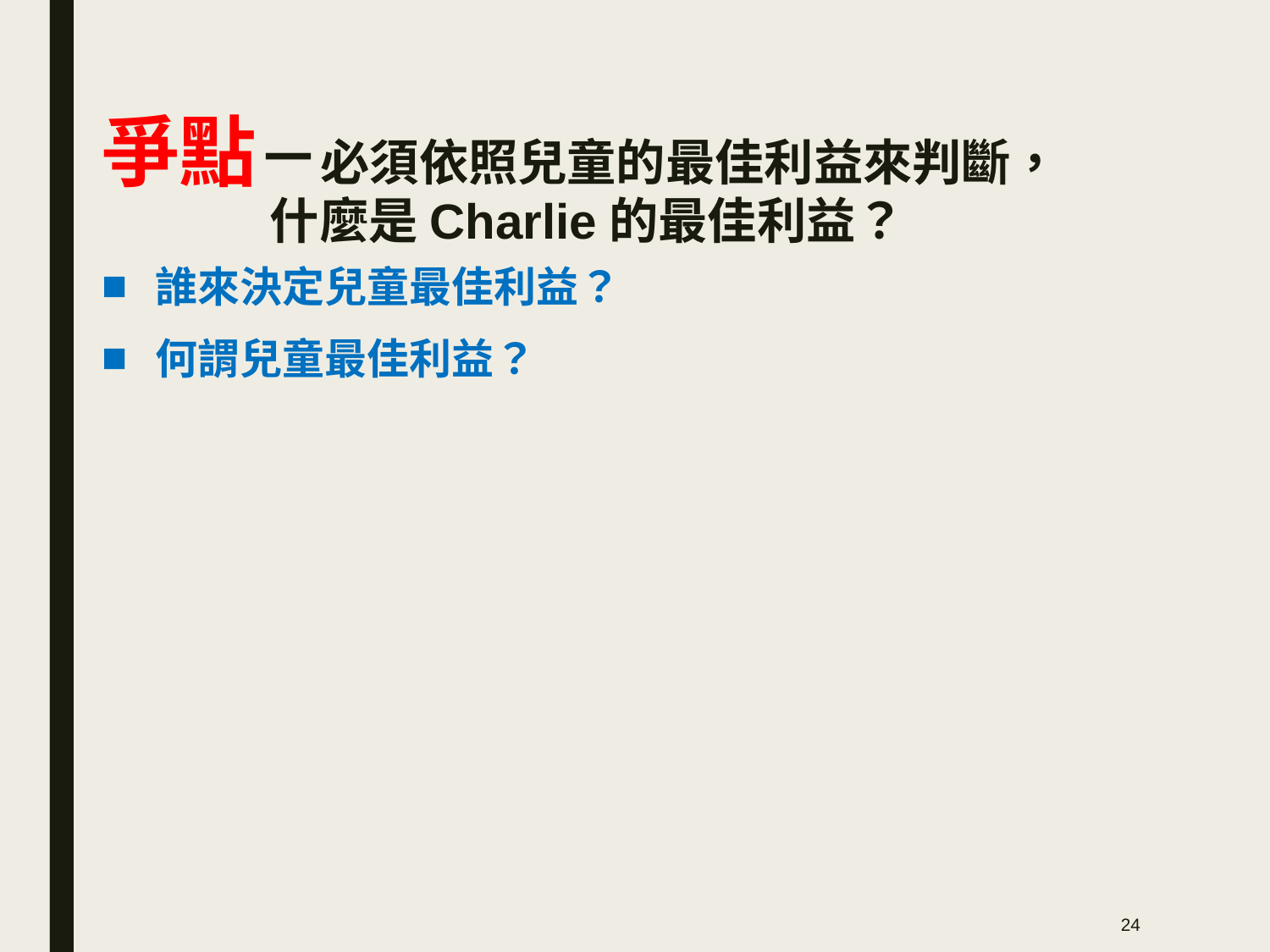

# 爭點－必須依照兒童的最佳利益來判斷， 什麼是Charlie的最佳利益？
誰來決定兒童最佳利益？
何謂兒童最佳利益？

24